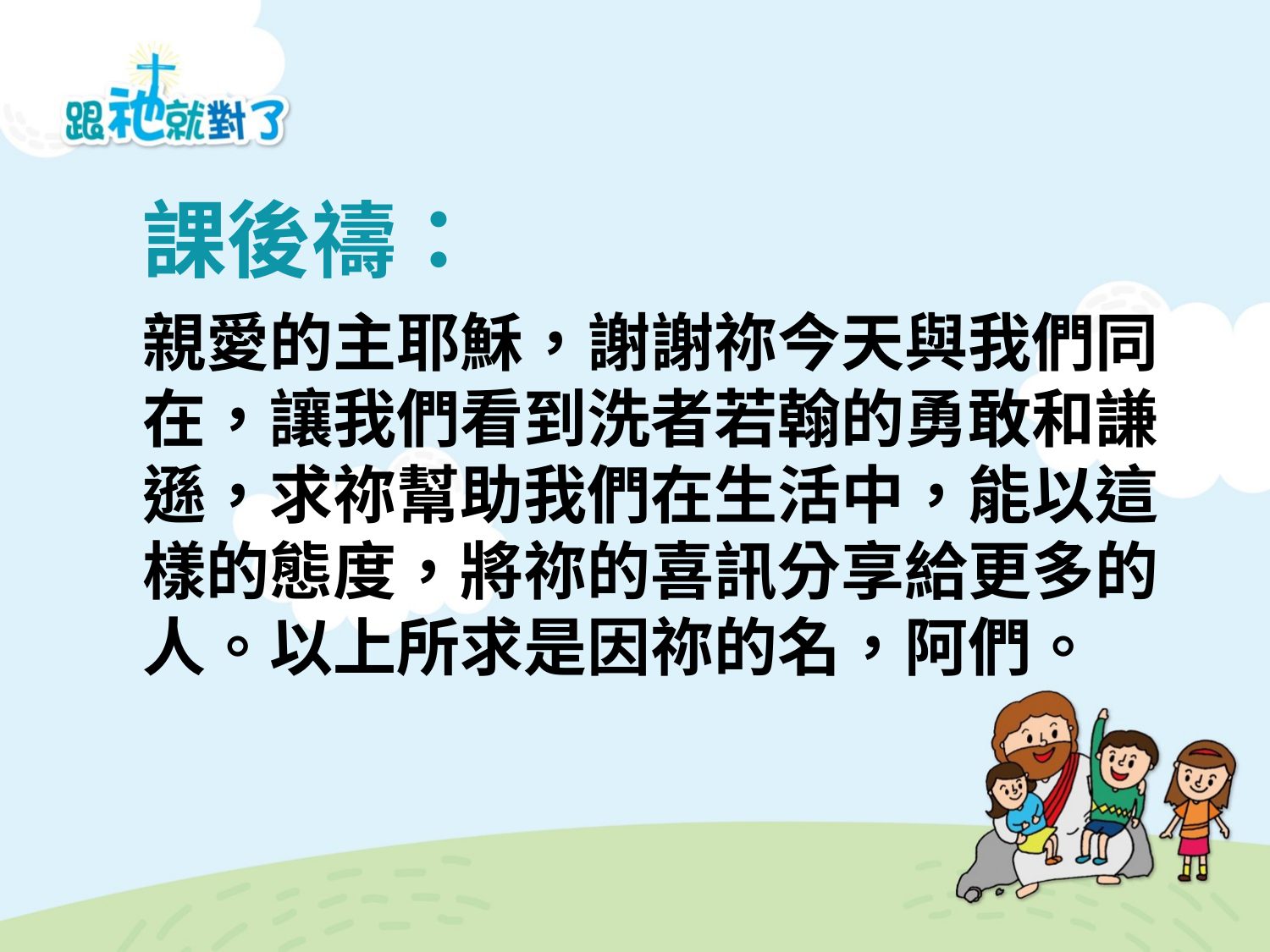

課後禱：
親愛的主耶穌，謝謝祢今天與我們同在，讓我們看到洗者若翰的勇敢和謙遜，求祢幫助我們在生活中，能以這樣的態度，將祢的喜訊分享給更多的人。以上所求是因祢的名，阿們。